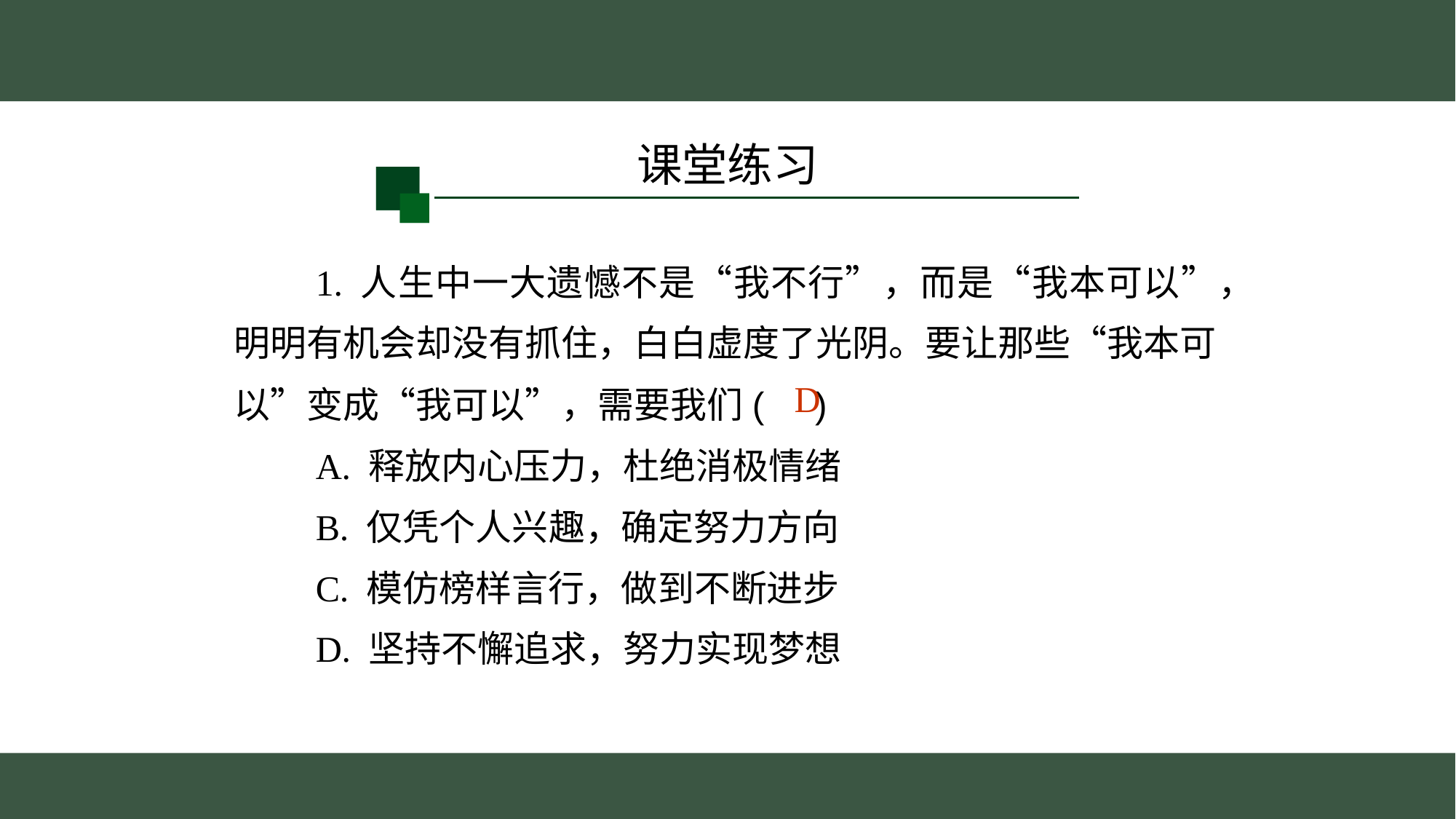

课堂练习
　　1. 人生中一大遗憾不是“我不行”，而是“我本可以”，
明明有机会却没有抓住，白白虚度了光阴。要让那些“我本可
以”变成“我可以”，需要我们(     )
　　A. 释放内心压力，杜绝消极情绪
　　B. 仅凭个人兴趣，确定努力方向
　　C. 模仿榜样言行，做到不断进步
　　D. 坚持不懈追求，努力实现梦想
D